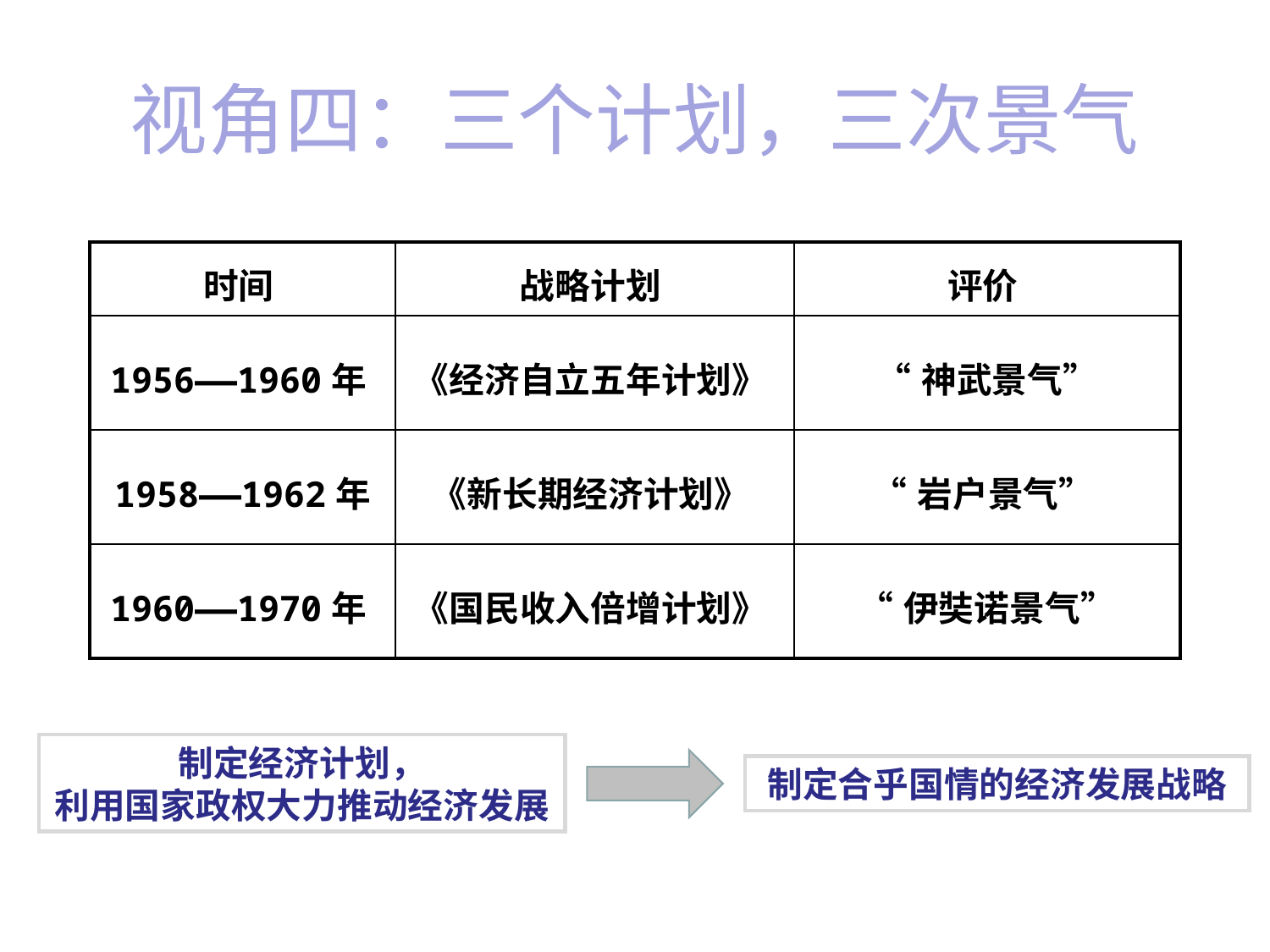

视角四：三个计划，三次景气
| 时间 | 战略计划 | 评价 |
| --- | --- | --- |
| 1956——1960年 | 《经济自立五年计划》 | “神武景气” |
| 1958——1962年 | 《新长期经济计划》 | “岩户景气” |
| 1960——1970年 | 《国民收入倍增计划》 | “伊奘诺景气” |
制定经济计划，
利用国家政权大力推动经济发展

制定合乎国情的经济发展战略